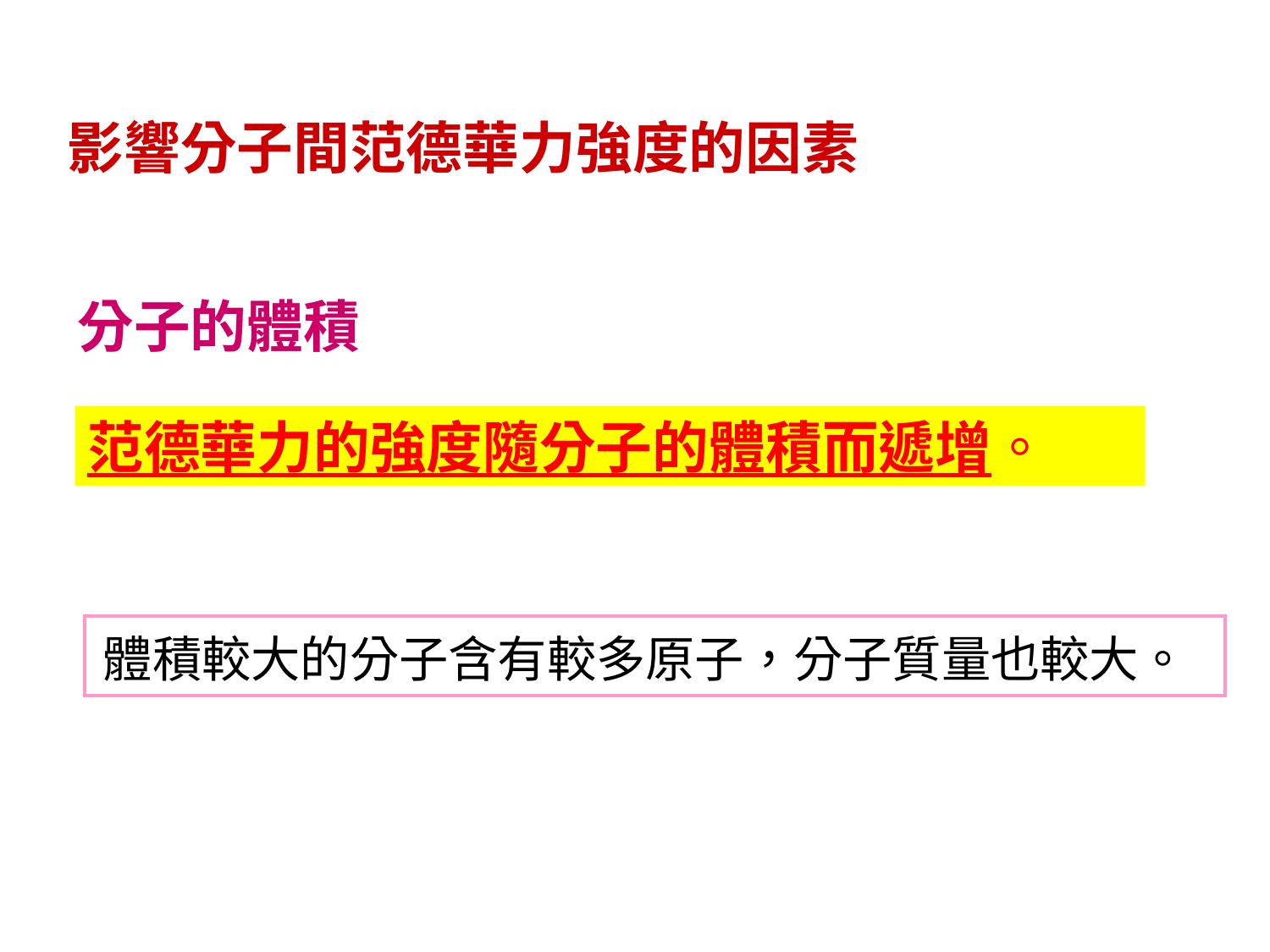

影響分子間范德華力強度的因素
分子的體積
范德華力的強度隨分子的體積而遞增。

體積較大的分子含有較多原子，分子質量也較大。